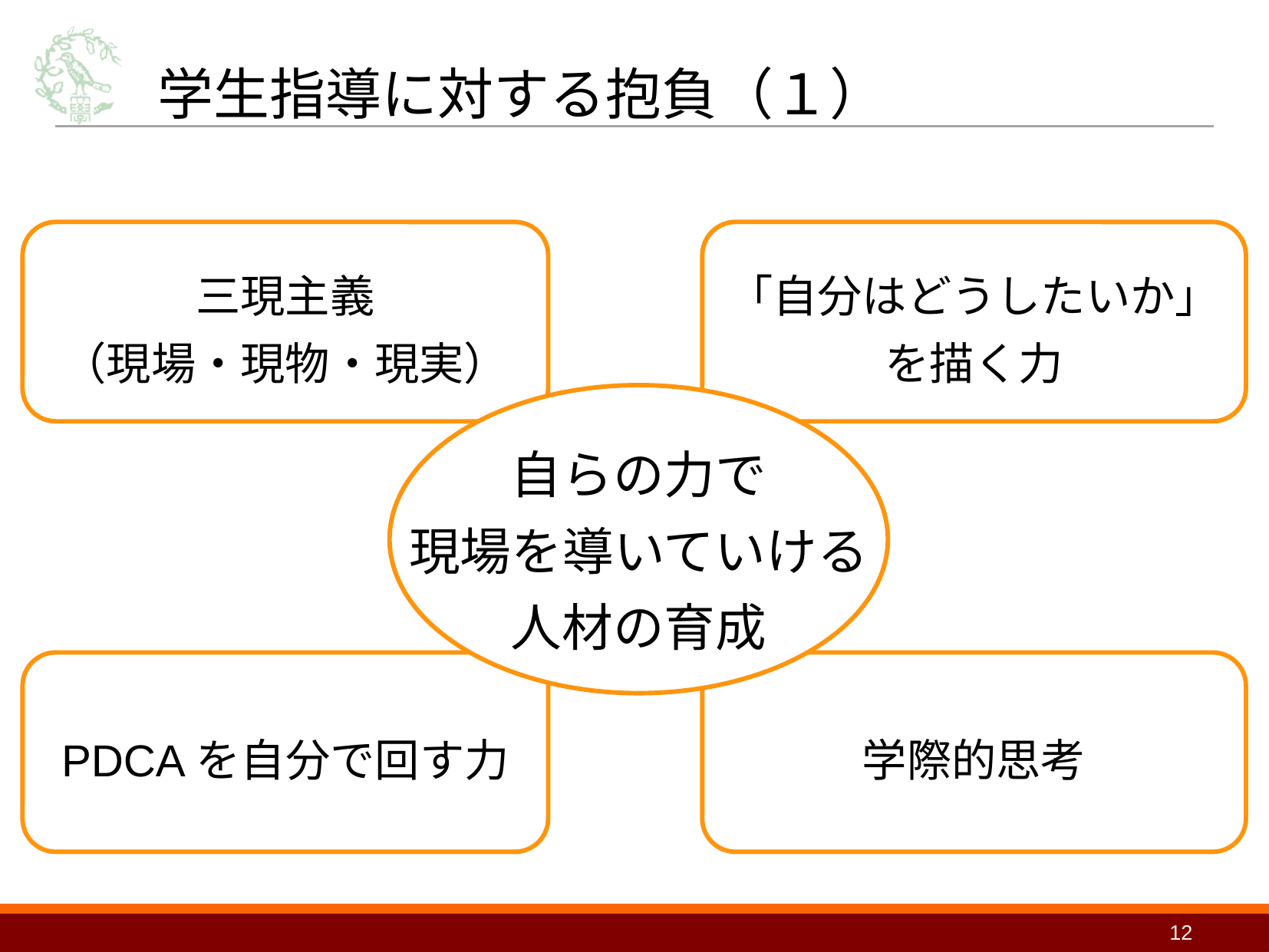

PDCAサイクルを自分で回す力

# 学生指導に対する抱負（１）
３現主義（現場・現物・現実）
メモとペンをもって学外に出てもらう
実際の企業見学の機会をできるだけ取りたい
PDCAサイクル
企画提案だけで終わらせない！
実際に自分で仮説を立てて、作って・準備して、試して評価する、ということを指せる
実際に手を動かすことの難しさとぜひ体感してもらいたい
学際思考の推進と学会参加の奨励
心理学や社会学、工学などの異分野の文献の購読
学生による学会発表の奨励、他大学の研究室訪問の推進
人脈の広がりにもつながる！！
三現主義
（現場・現物・現実）
「自分はどうしたいか」
を描く力

自らの力で
現場を導いていける
人材の育成
これらを身につけてもらえるように、私自身の研究成果を私自身が実践したりしながら
ゼミを運営していきたい

PDCAを自分で回す力
学際的思考
などなど学生と一緒に企画を考えたい
12